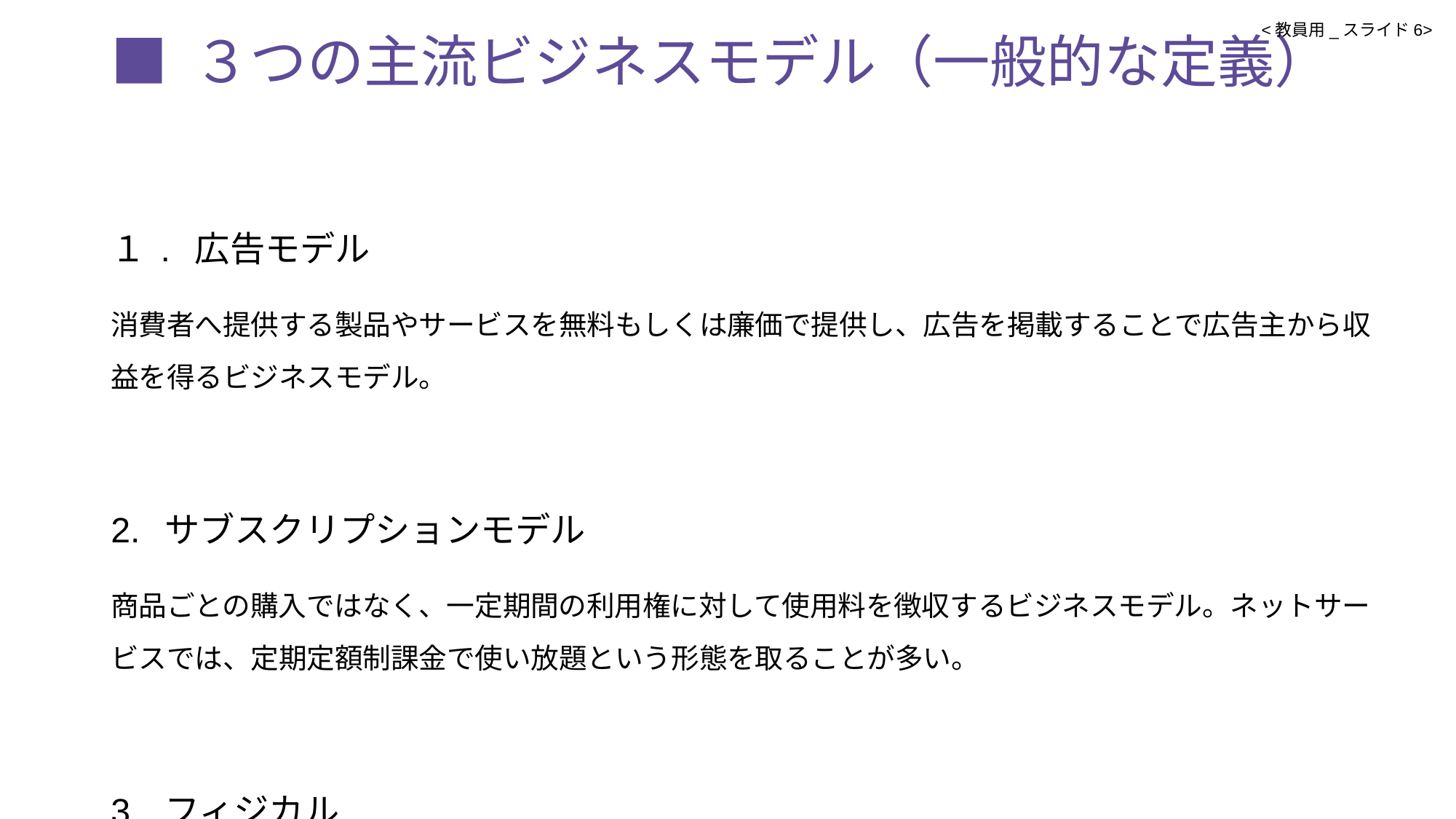

# ■ ３つの主流ビジネスモデル（一般的な定義）
<教員用_スライド6>
１. 広告モデル
消費者へ提供する製品やサービスを無料もしくは廉価で提供し、広告を掲載することで広告主から収益を得るビジネスモデル。

2. サブスクリプションモデル
商品ごとの購入ではなく、一定期間の利用権に対して使用料を徴収するビジネスモデル。ネットサービスでは、定期定額制課金で使い放題という形態を取ることが多い。

3. フィジカル
コンテンツを複製した物理媒体を、実店舗やネット通販で販売する従来型のビジネスモデル。